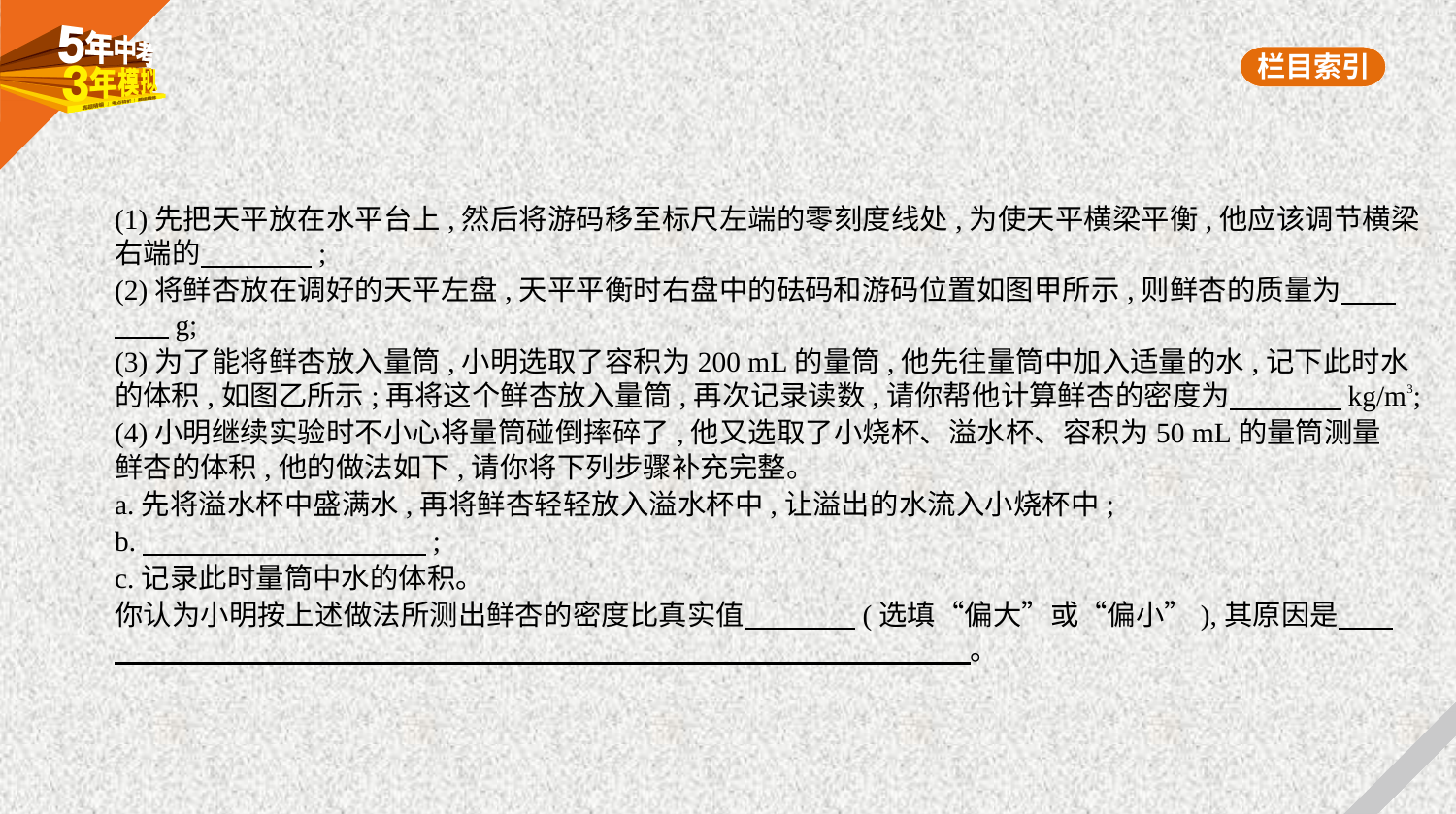

(1)先把天平放在水平台上,然后将游码移至标尺左端的零刻度线处,为使天平横梁平衡,他应该调节横梁
右端的　　　    ;
(2)将鲜杏放在调好的天平左盘,天平平衡时右盘中的砝码和游码位置如图甲所示,则鲜杏的质量为　    
　    g;
(3)为了能将鲜杏放入量筒,小明选取了容积为200 mL的量筒,他先往量筒中加入适量的水,记下此时水
的体积,如图乙所示;再将这个鲜杏放入量筒,再次记录读数,请你帮他计算鲜杏的密度为　　　    kg/m3;
(4)小明继续实验时不小心将量筒碰倒摔碎了,他又选取了小烧杯、溢水杯、容积为50 mL的量筒测量
鲜杏的体积,他的做法如下,请你将下列步骤补充完整。
a.先将溢水杯中盛满水,再将鲜杏轻轻放入溢水杯中,让溢出的水流入小烧杯中;
b.　　　　　　　　　    ;
c.记录此时量筒中水的体积。
你认为小明按上述做法所测出鲜杏的密度比真实值　　　    (选填“偏大”或“偏小”),其原因是　    
　　　　　　　　　　　　　　　　　　　　　　　　　　　　　    。